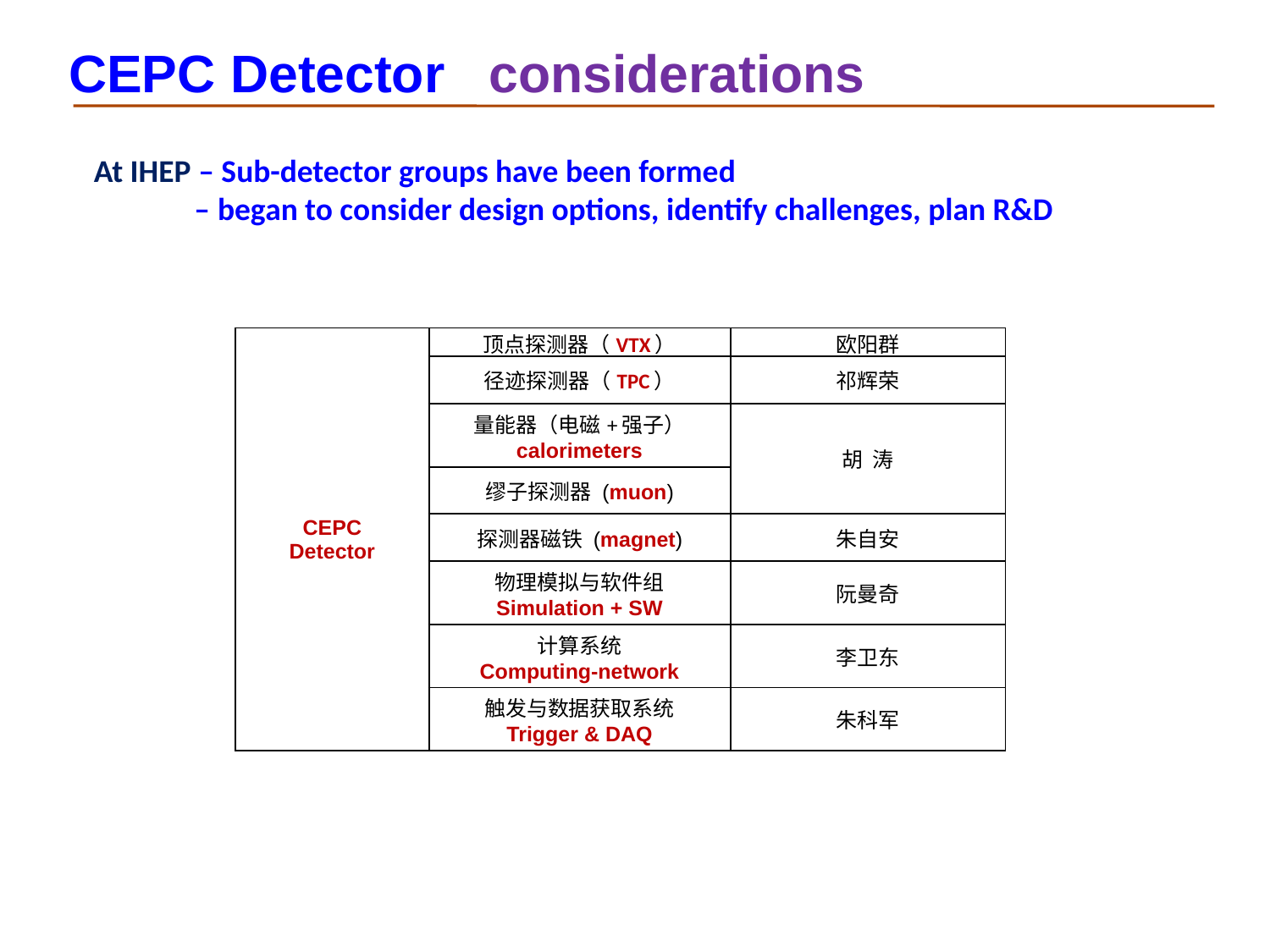

CEPC Detector   considerations
At IHEP – Sub-detector groups have been formed
              – began to consider design options, identify challenges, plan R&D
| CEPC Detector | 顶点探测器（VTX） | 欧阳群 |
| --- | --- | --- |
|  | 径迹探测器（TPC） | 祁辉荣 |
|  | 量能器（电磁+强子） calorimeters | 胡 涛 |
|  | 缪子探测器 (muon) |  |
|  | 探测器磁铁 (magnet) | 朱自安 |
|  | 物理模拟与软件组 Simulation + SW | 阮曼奇 |
|  | 计算系统 Computing-network | 李卫东 |
|  | 触发与数据获取系统 Trigger & DAQ | 朱科军 |